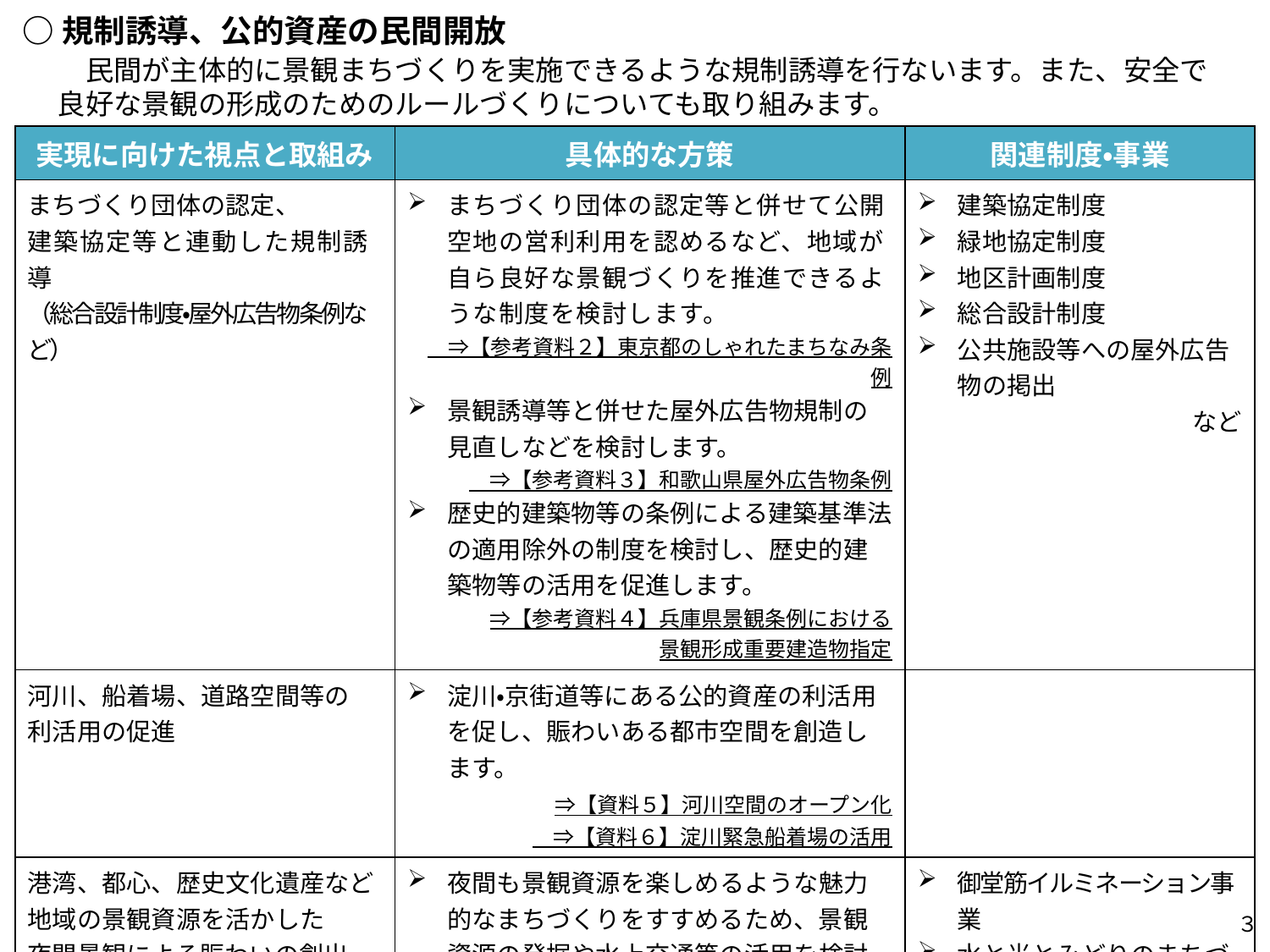

○規制誘導、公的資産の民間開放
　民間が主体的に景観まちづくりを実施できるような規制誘導を行ないます。また、安全で良好な景観の形成のためのルールづくりについても取り組みます。
| 実現に向けた視点と取組み | 具体的な方策 | 関連制度・事業 |
| --- | --- | --- |
| まちづくり団体の認定、 建築協定等と連動した規制誘導 （総合設計制度・屋外広告物条例など） | まちづくり団体の認定等と併せて公開空地の営利利用を認めるなど、地域が自ら良好な景観づくりを推進できるような制度を検討します。 　⇒【参考資料２】東京都のしゃれたまちなみ条例 景観誘導等と併せた屋外広告物規制の見直しなどを検討します。 　⇒【参考資料３】和歌山県屋外広告物条例 歴史的建築物等の条例による建築基準法の適用除外の制度を検討し、歴史的建築物等の活用を促進します。 　⇒【参考資料４】兵庫県景観条例における 景観形成重要建造物指定 | 建築協定制度 緑地協定制度 地区計画制度 総合設計制度 公共施設等への屋外広告物の掲出 など |
| 河川、船着場、道路空間等の 利活用の促進 | 淀川・京街道等にある公的資産の利活用を促し、賑わいある都市空間を創造します。 　⇒【資料５】河川空間のオープン化 　⇒【資料６】淀川緊急船着場の活用 |  |
| 港湾、都心、歴史文化遺産など 地域の景観資源を活かした 夜間景観による賑わいの創出 | 夜間も景観資源を楽しめるような魅力的なまちづくりをすすめるため、景観資源の発掘や水上交通等の活用を検討します。 | 御堂筋イルミネーション事業 水と光とみどりのまちづくり推進事業 石畳と淡い街灯まちづくり支援事業（事業終了）　 など |
３